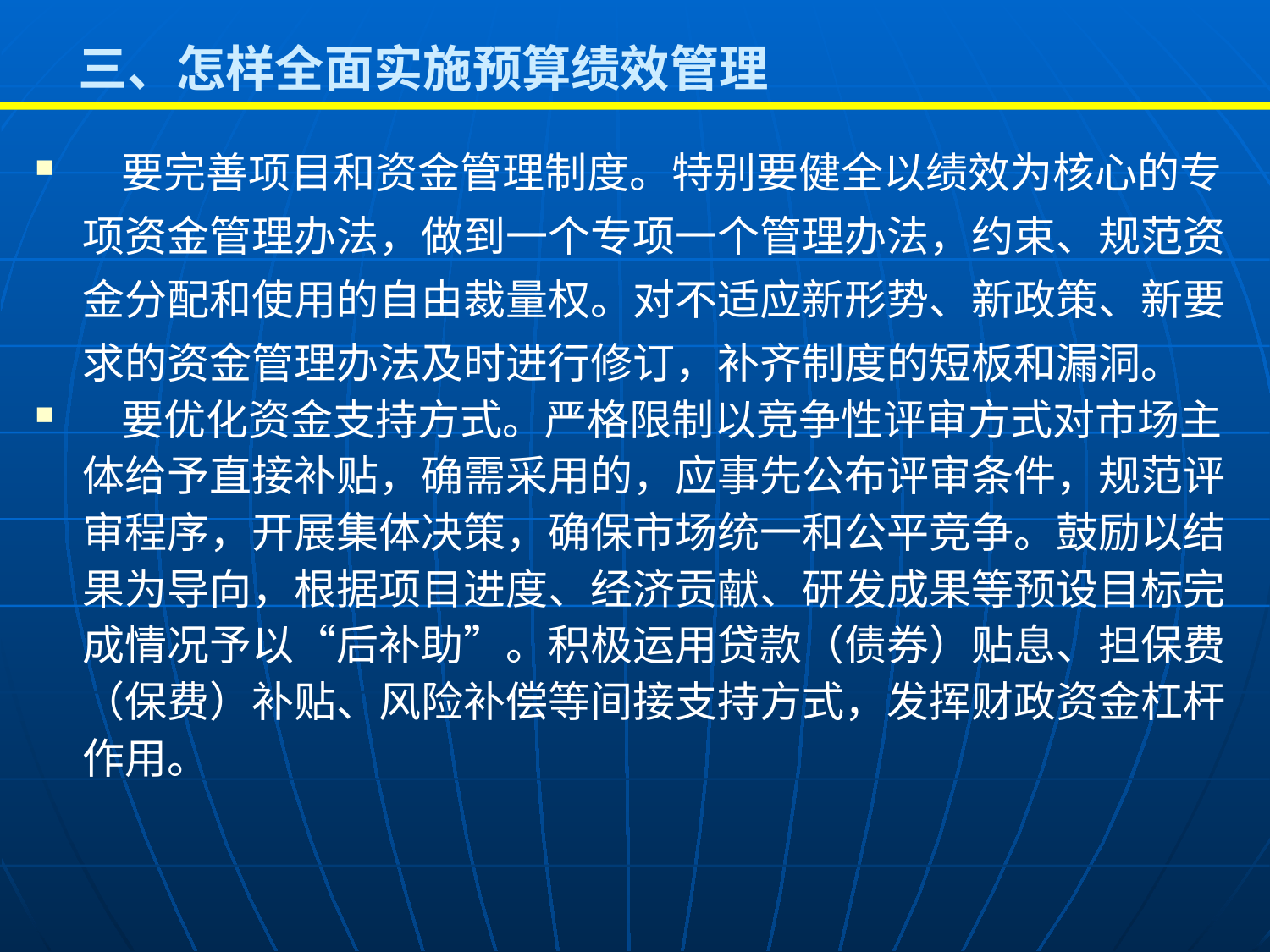

# 三、怎样全面实施预算绩效管理

   要完善项目和资金管理制度。特别要健全以绩效为核心的专项资金管理办法，做到一个专项一个管理办法，约束、规范资金分配和使用的自由裁量权。对不适应新形势、新政策、新要求的资金管理办法及时进行修订，补齐制度的短板和漏洞。
   要优化资金支持方式。严格限制以竞争性评审方式对市场主体给予直接补贴，确需采用的，应事先公布评审条件，规范评审程序，开展集体决策，确保市场统一和公平竞争。鼓励以结果为导向，根据项目进度、经济贡献、研发成果等预设目标完成情况予以“后补助”。积极运用贷款（债券）贴息、担保费（保费）补贴、风险补偿等间接支持方式，发挥财政资金杠杆作用。